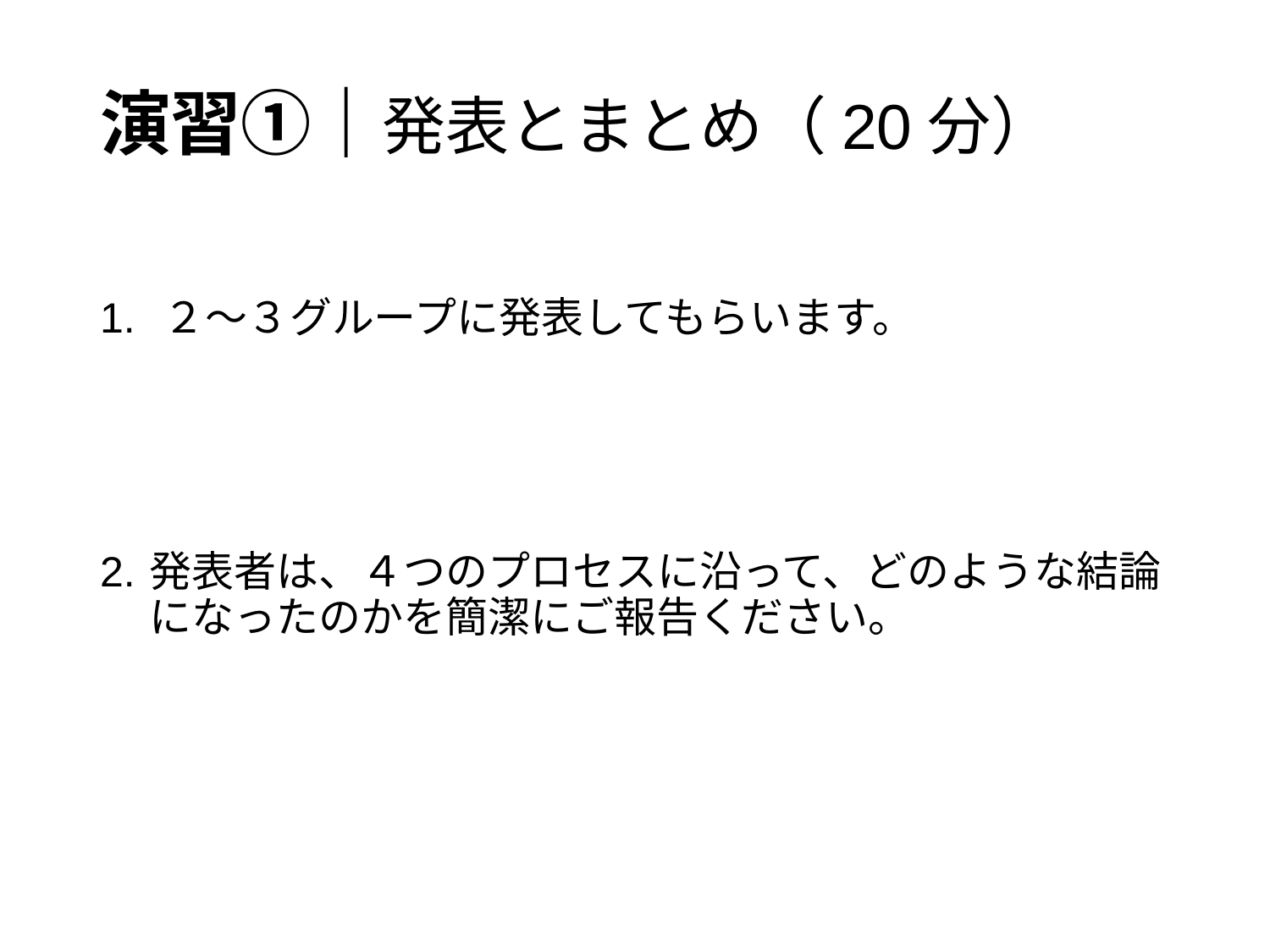

# 演習①｜発表とまとめ（20分）

２～３グループに発表してもらいます。

発表者は、４つのプロセスに沿って、どのような結論になったのかを簡潔にご報告ください。